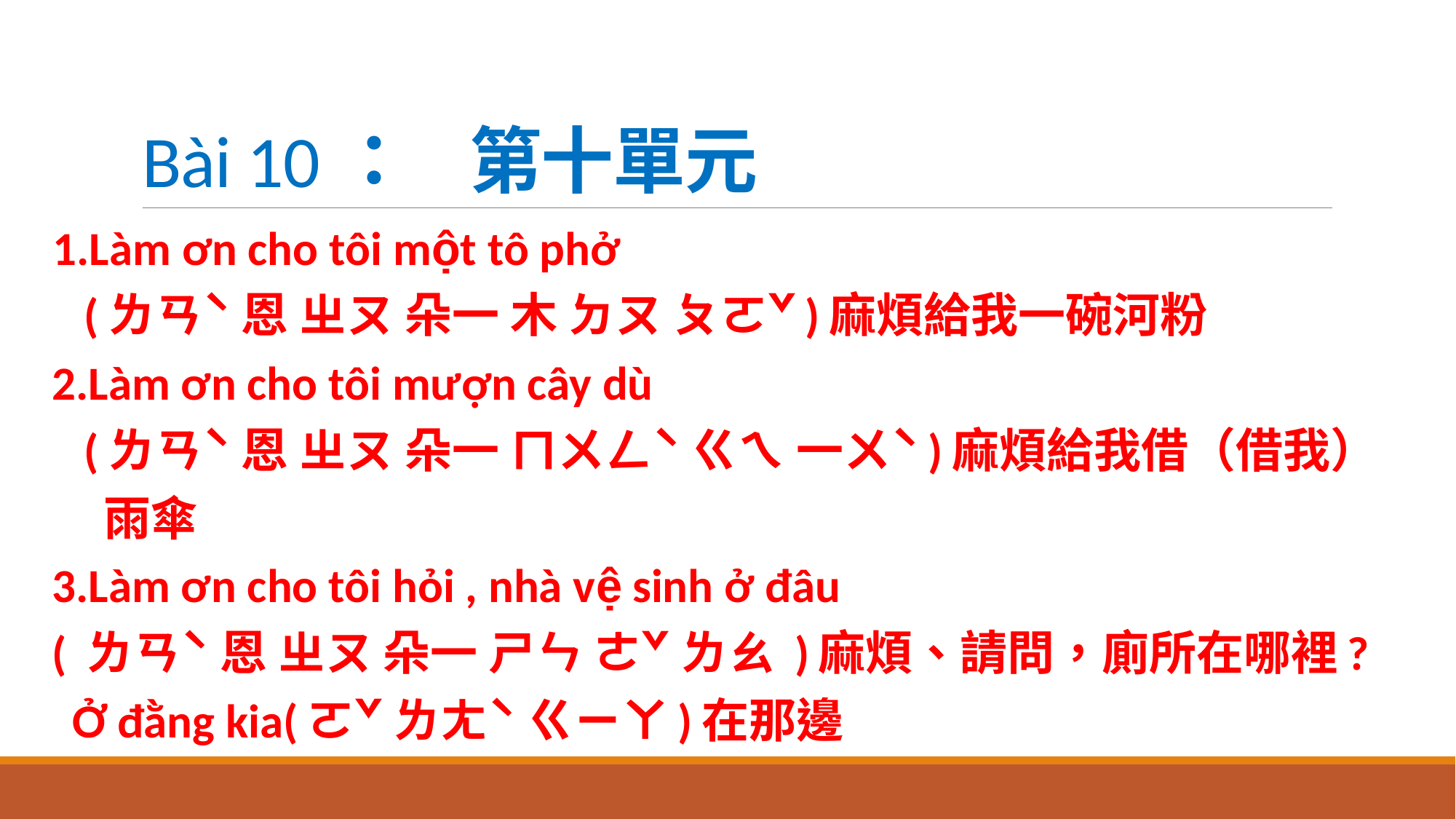

# Bài 10：	第十單元
 1.Làm ơn cho tôi một tô phở
   (ㄌㄢˋ 恩 ㄓㄡ 朵一 木 ㄉㄡ ㄆㄛˇ)麻煩給我一碗河粉
2.Làm ơn cho tôi mượn cây dù
   (ㄌㄢˋ 恩 ㄓㄡ 朵一 ㄇㄨㄥˋ ㄍㄟ 一ㄨˋ)麻煩給我借（借我）
    雨傘
3.Làm ơn cho tôi hỏi , nhà vệ sinh ở đâu
( ㄌㄢˋ 恩 ㄓㄡ 朵一 ㄕㄣ ㄜˇ ㄌㄠ )麻煩、請問，廁所在哪裡?
  Ở đằng kia(ㄛˇ ㄌㄤˋ ㄍㄧㄚ)在那邊